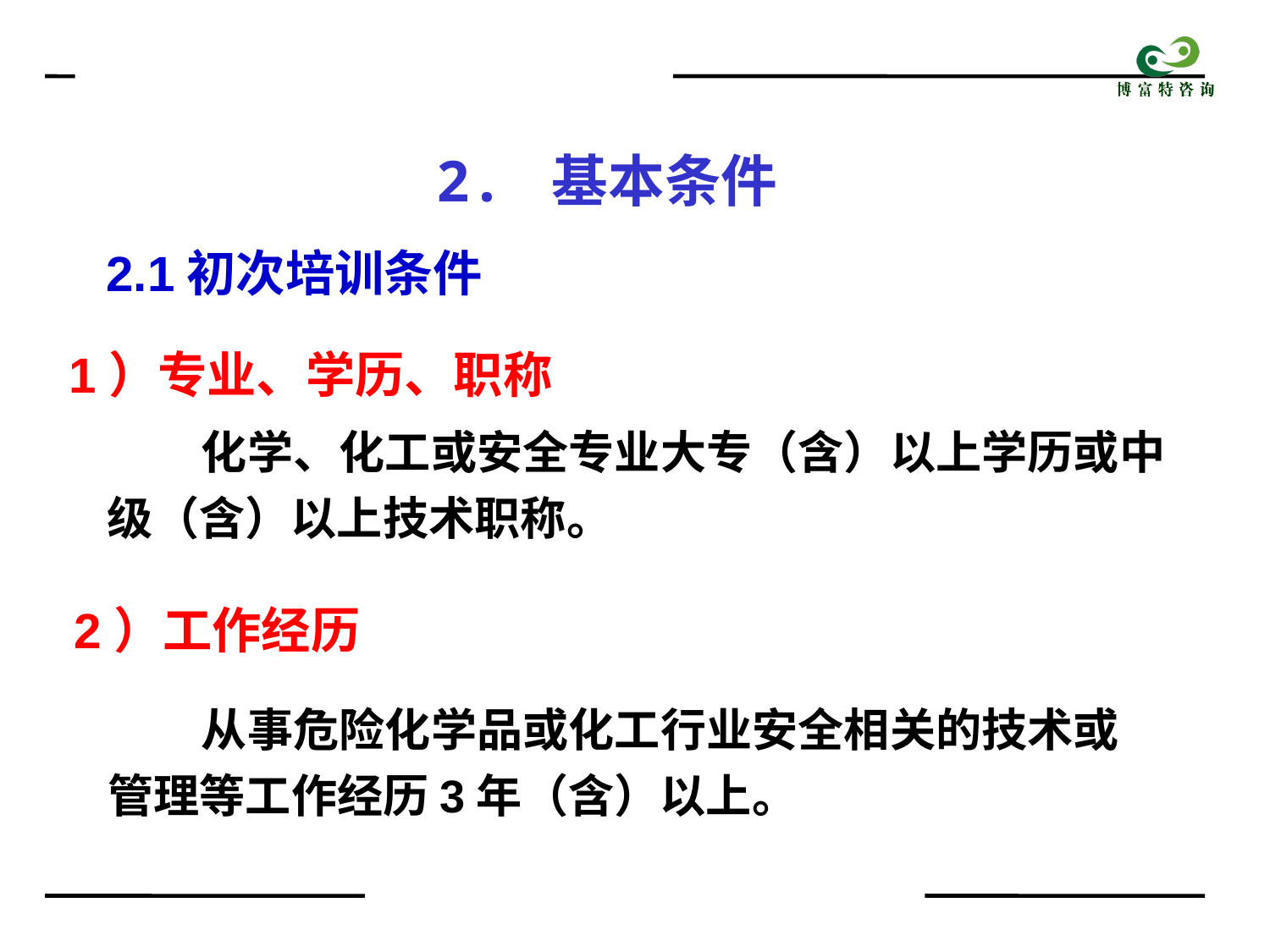

2. 基本条件
2.1初次培训条件
1）专业、学历、职称

        化学、化工或安全专业大专（含）以上学历或中级（含）以上技术职称。
2）工作经历
        从事危险化学品或化工行业安全相关的技术或管理等工作经历3年（含）以上。